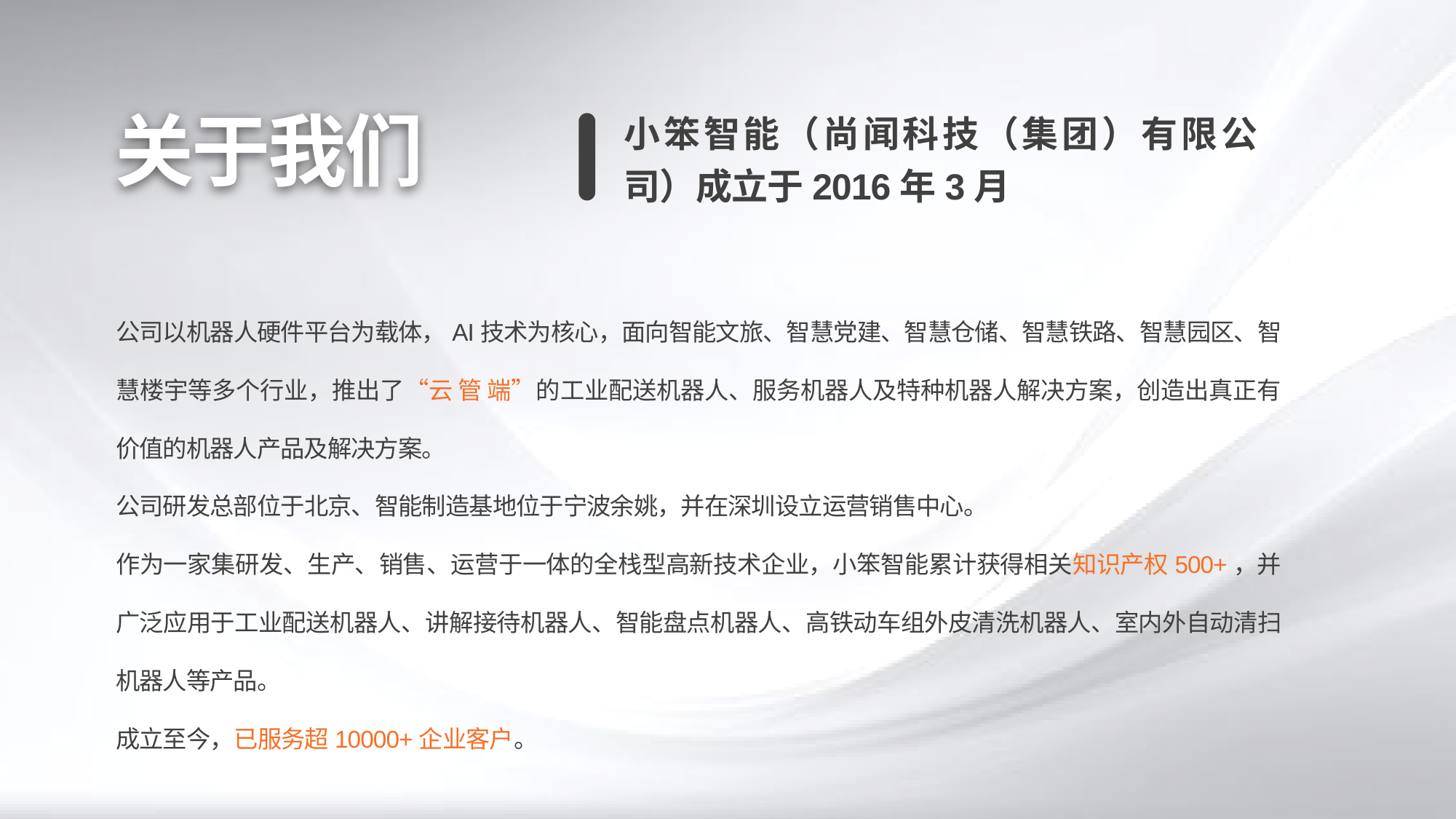

关于我们
小笨智能（尚闻科技（集团）有限公司）成立于2016年3月

公司以机器人硬件平台为载体，AI技术为核心，面向智能文旅、智慧党建、智慧仓储、智慧铁路、智慧园区、智慧楼宇等多个行业，推出了“云 管 端”的工业配送机器人、服务机器人及特种机器人解决方案，创造出真正有价值的机器人产品及解决方案。
公司研发总部位于北京、智能制造基地位于宁波余姚，并在深圳设立运营销售中心。
作为一家集研发、生产、销售、运营于一体的全栈型高新技术企业，小笨智能累计获得相关知识产权500+，并广泛应用于工业配送机器人、讲解接待机器人、智能盘点机器人、高铁动车组外皮清洗机器人、室内外自动清扫机器人等产品。
成立至今，已服务超10000+企业客户。